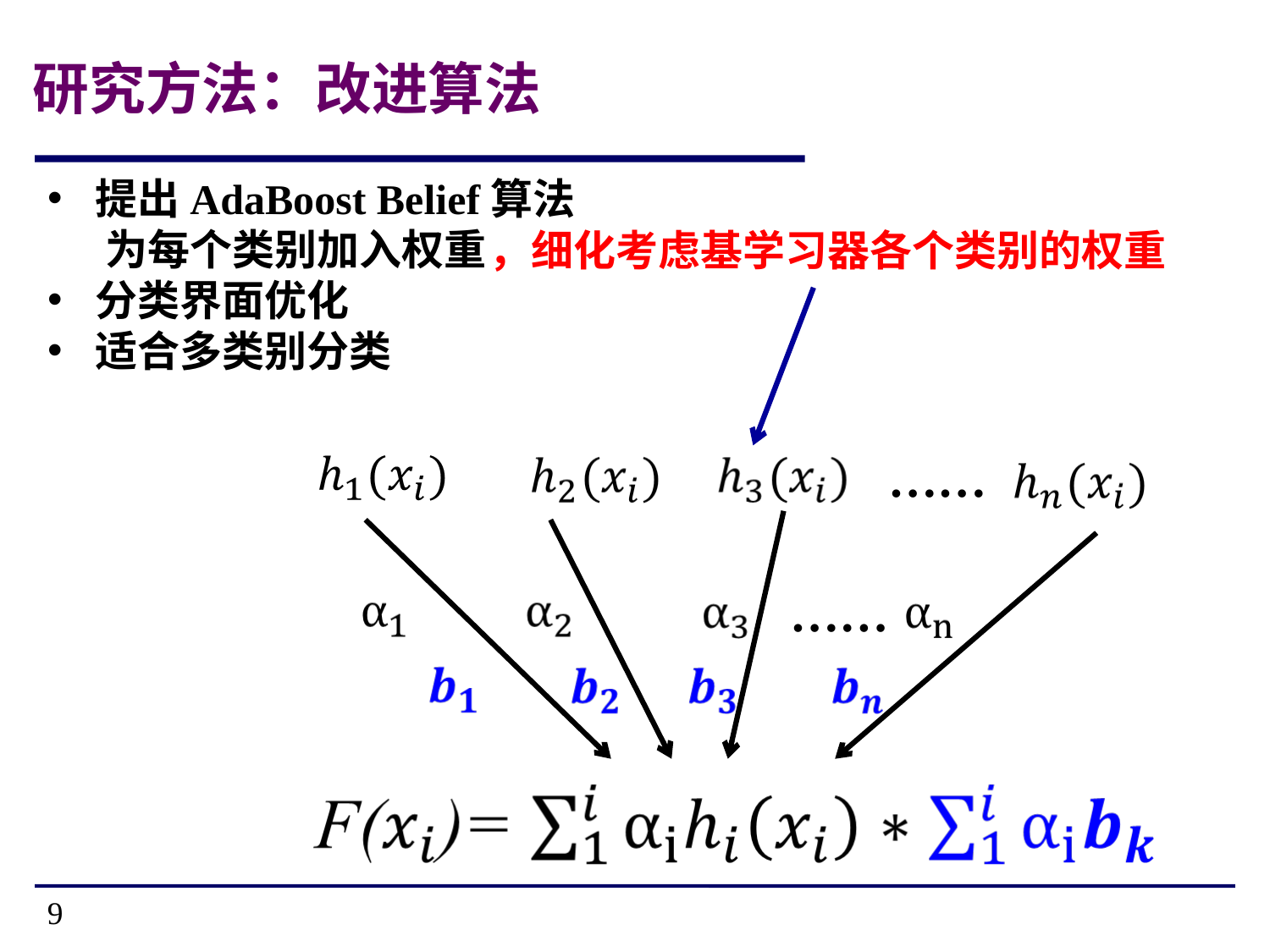

研究方法：改进算法
提出AdaBoost Belief算法
     为每个类别加入权重
分类界面优化
适合多类别分类

，细化考虑基学习器各个类别的权重

……

……

9